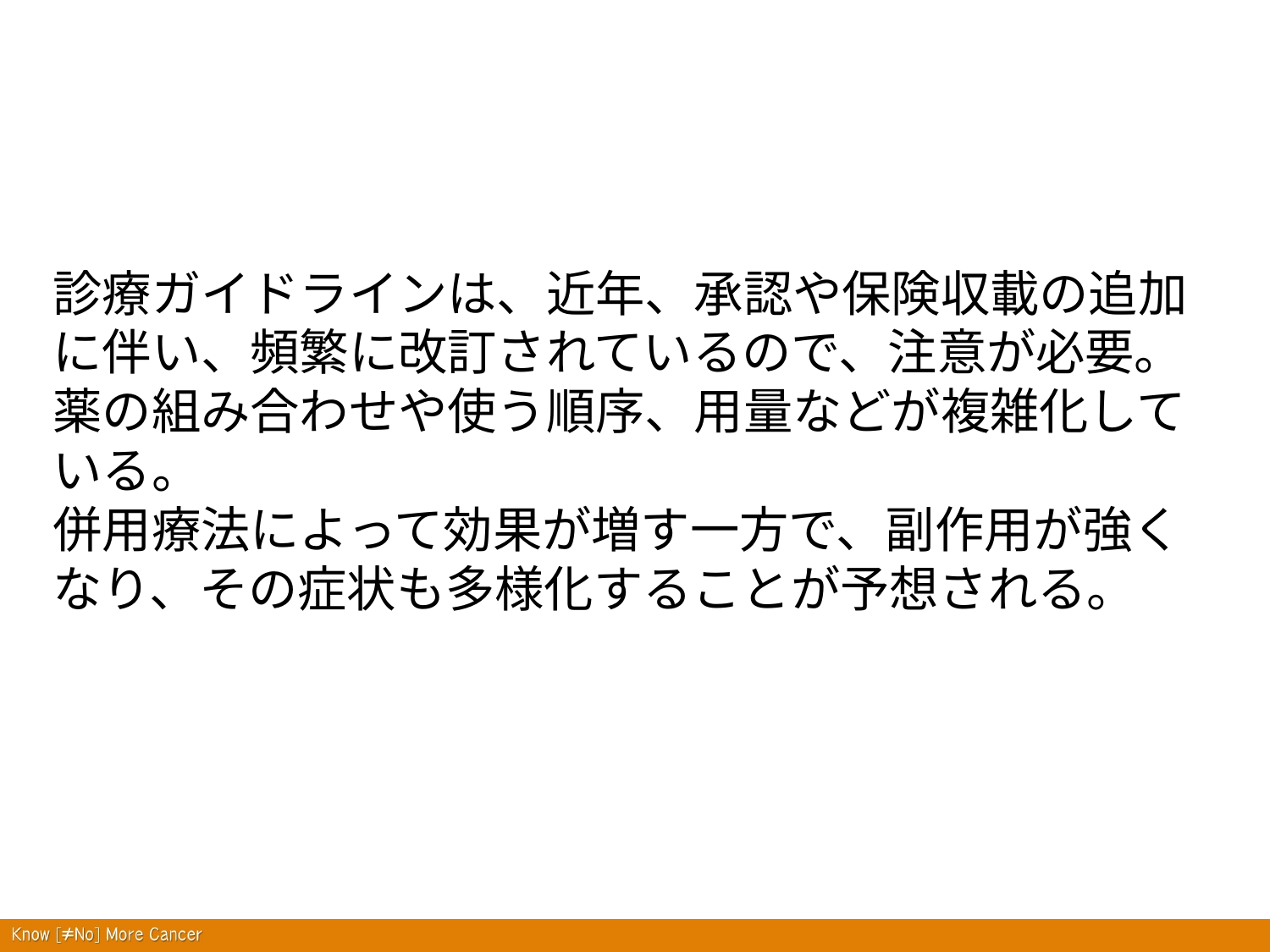

診療ガイドラインは、近年、承認や保険収載の追加に伴い、頻繁に改訂されているので、注意が必要。
薬の組み合わせや使う順序、用量などが複雑化している。
併用療法によって効果が増す一方で、副作用が強くなり、その症状も多様化することが予想される。